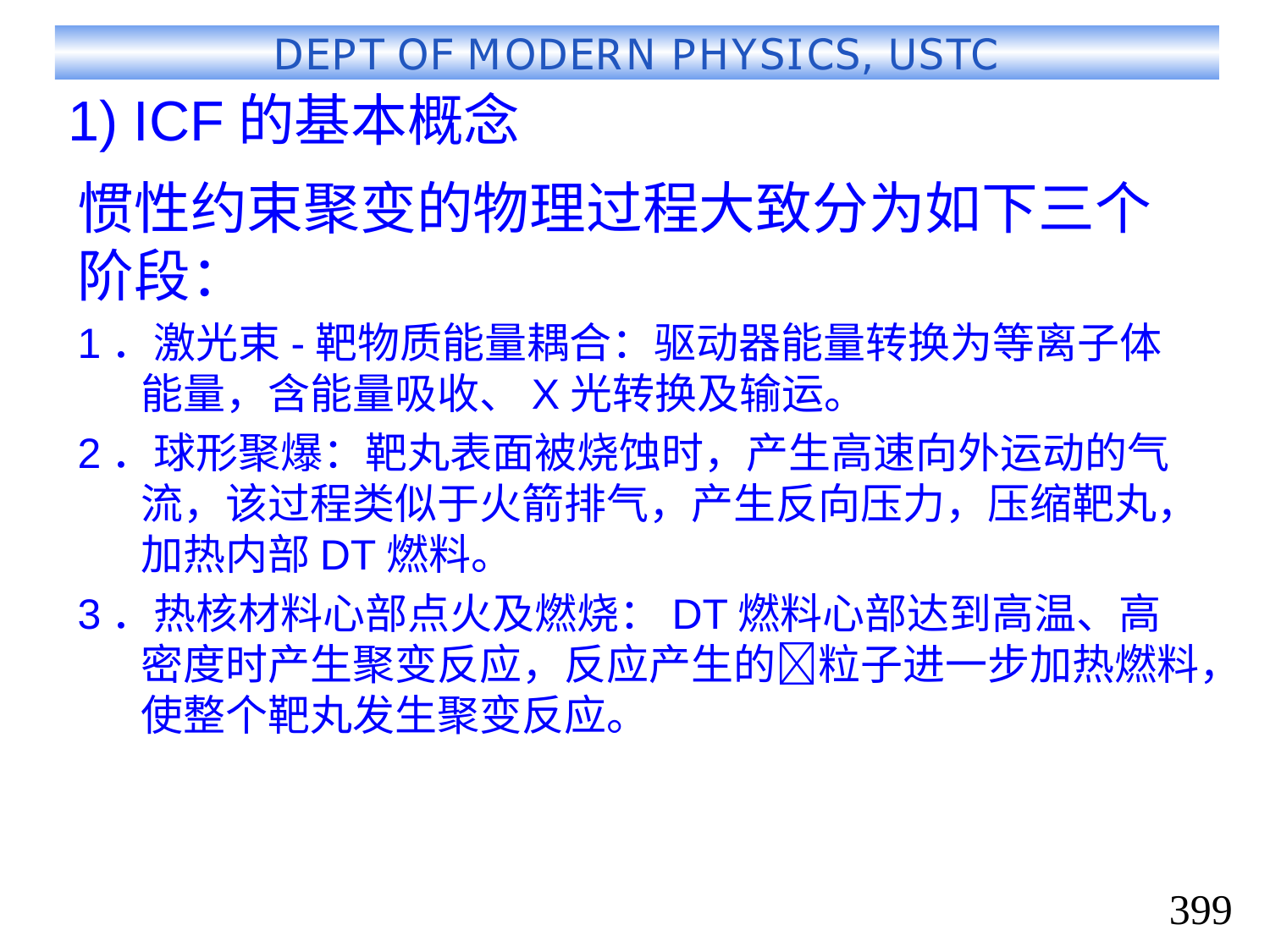

# 1) ICF的基本概念
惯性约束聚变的物理过程大致分为如下三个阶段：
1．激光束-靶物质能量耦合：驱动器能量转换为等离子体能量，含能量吸收、X光转换及输运。
2．球形聚爆：靶丸表面被烧蚀时，产生高速向外运动的气流，该过程类似于火箭排气，产生反向压力，压缩靶丸，加热内部DT燃料。
3．热核材料心部点火及燃烧：DT燃料心部达到高温、高密度时产生聚变反应，反应产生的α粒子进一步加热燃料，使整个靶丸发生聚变反应。